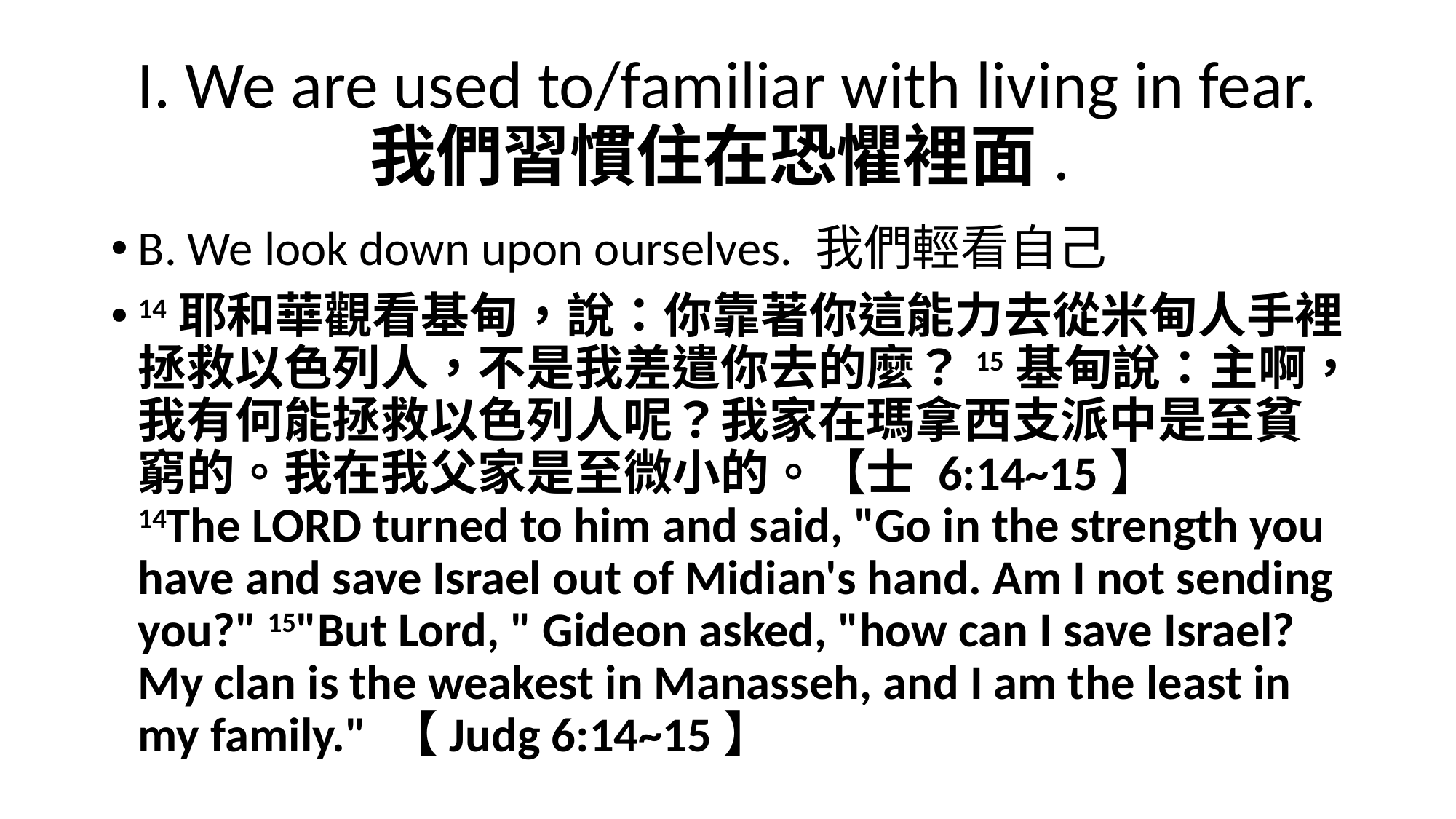

# I. We are used to/familiar with living in fear. 我們習慣住在恐懼裡面.
B. We look down upon ourselves. 我們輕看自己
14耶和華觀看基甸，說：你靠著你這能力去從米甸人手裡拯救以色列人，不是我差遣你去的麼？15基甸說：主啊，我有何能拯救以色列人呢？我家在瑪拿西支派中是至貧窮的。我在我父家是至微小的。【士 6:14~15】
14The LORD turned to him and said, "Go in the strength you have and save Israel out of Midian's hand. Am I not sending you?" 15"But Lord, " Gideon asked, "how can I save Israel? My clan is the weakest in Manasseh, and I am the least in my family." 【Judg 6:14~15】